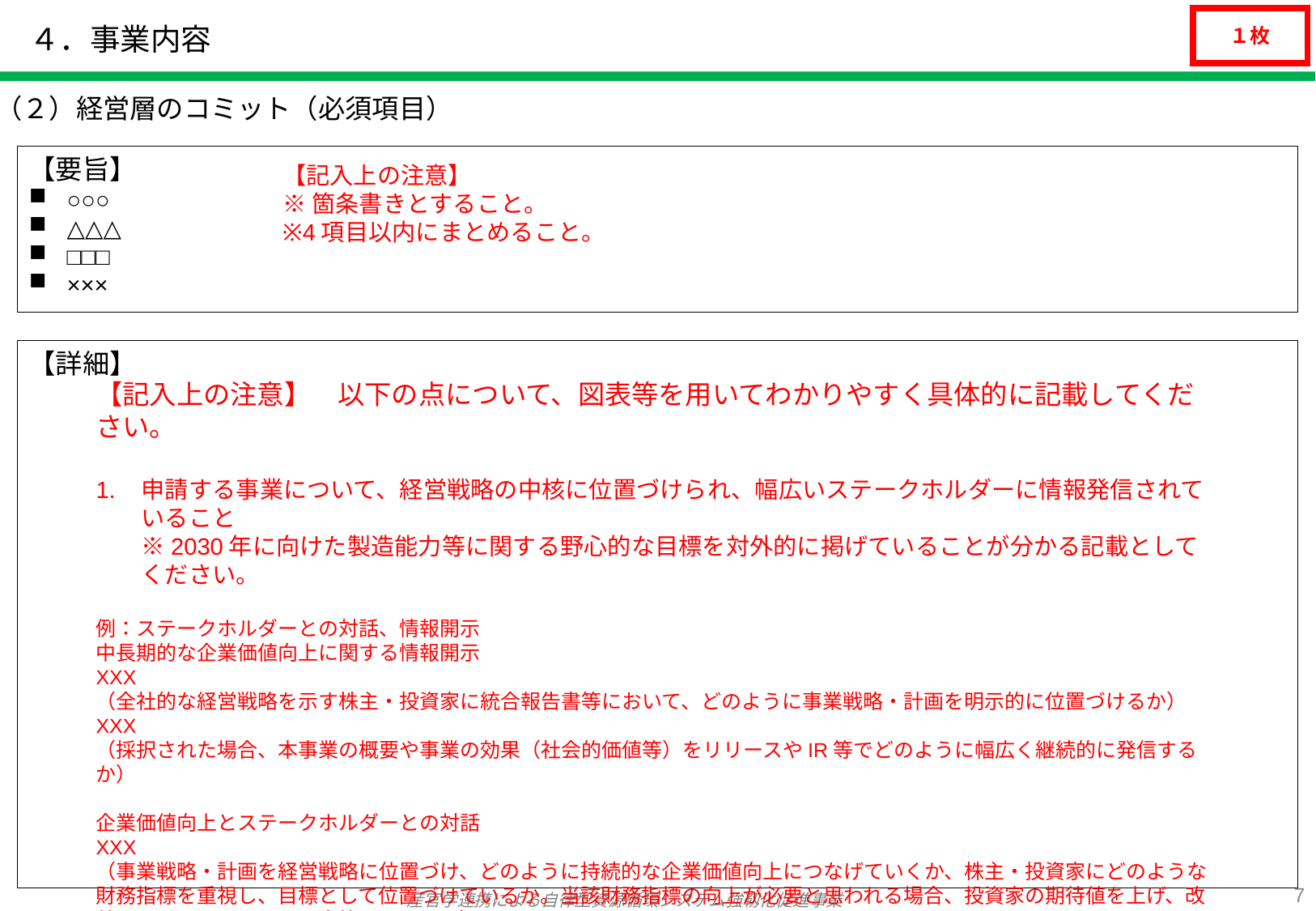

# ４．事業内容
１枚
（２）経営層のコミット（必須項目）
【要旨】
○○○
△△△
□□□
×××
【記入上の注意】
※箇条書きとすること。
※4項目以内にまとめること。
【詳細】
【記入上の注意】　以下の点について、図表等を用いてわかりやすく具体的に記載してください。

申請する事業について、経営戦略の中核に位置づけられ、幅広いステークホルダーに情報発信されていること
※2030年に向けた製造能力等に関する野心的な目標を対外的に掲げていることが分かる記載としてください。

例：ステークホルダーとの対話、情報開示
中長期的な企業価値向上に関する情報開示
XXX
（全社的な経営戦略を示す株主・投資家に統合報告書等において、どのように事業戦略・計画を明示的に位置づけるか）
XXX
（採択された場合、本事業の概要や事業の効果（社会的価値等）をリリースやIR等でどのように幅広く継続的に発信するか）

企業価値向上とステークホルダーとの対話
XXX
（事業戦略・計画を経営戦略に位置づけ、どのように持続的な企業価値向上につなげていくか、株主・投資家にどのような財務指標を重視し、目標として位置づけているか。当該財務指標の向上が必要と思われる場合、投資家の期待値を上げ、改善するためにどのような方策をとるのか）
（事業の見通しや中長期的な企業価値への貢献、リスク等について、株主・投資家や金融機関、取引先、従業員等のステークホルダーとどのように対話するか））

7